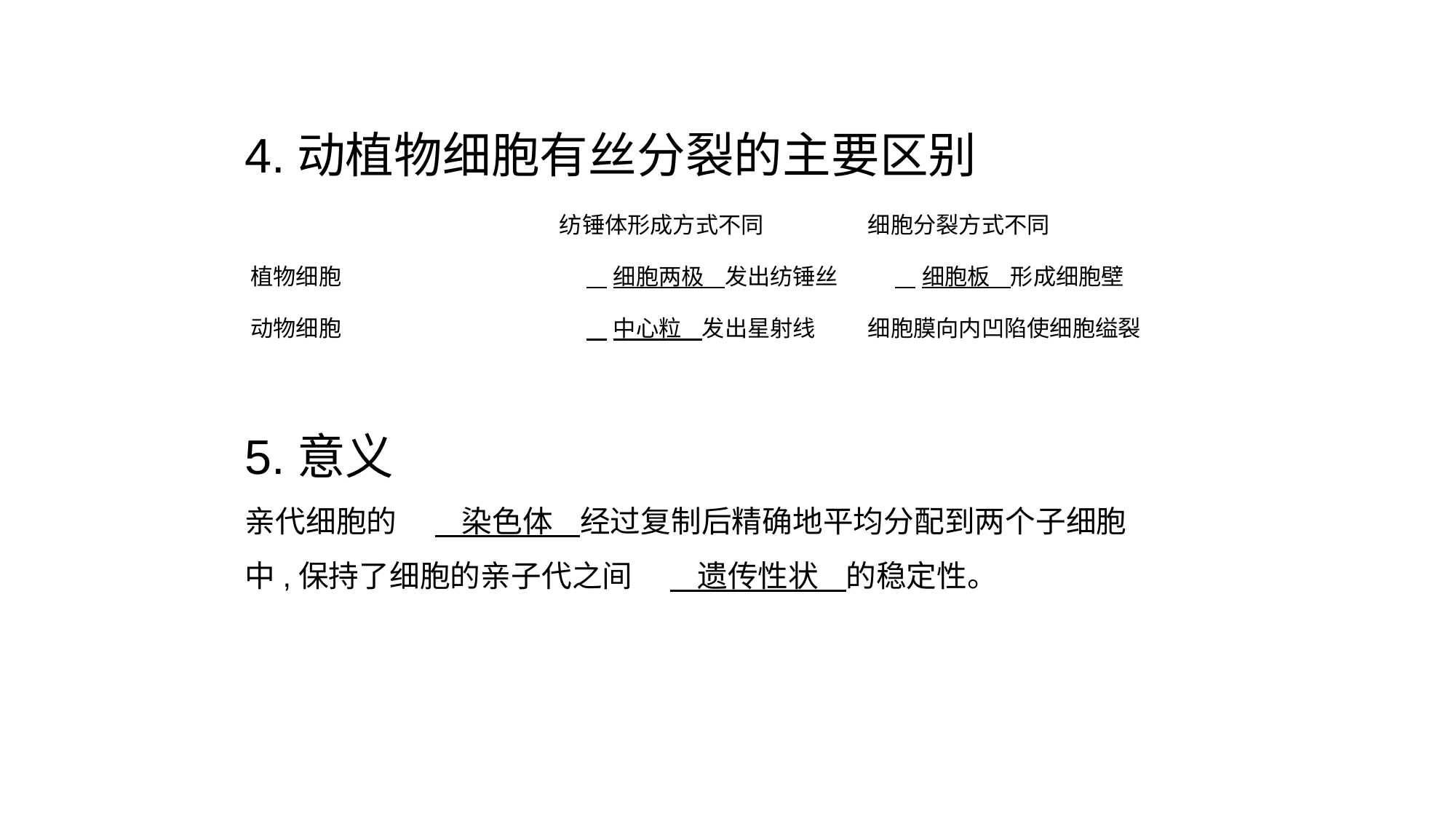

4.动植物细胞有丝分裂的主要区别
|  | 纺锤体形成方式不同 | 细胞分裂方式不同 |
| --- | --- | --- |
| 植物细胞 | 细胞两极    发出纺锤丝 | 细胞板    形成细胞壁 |
| 动物细胞 | 中心粒    发出星射线 | 细胞膜向内凹陷使细胞缢裂 |
5.意义
亲代细胞的     染色体    经过复制后精确地平均分配到两个子细胞
中,保持了细胞的亲子代之间     遗传性状    的稳定性。